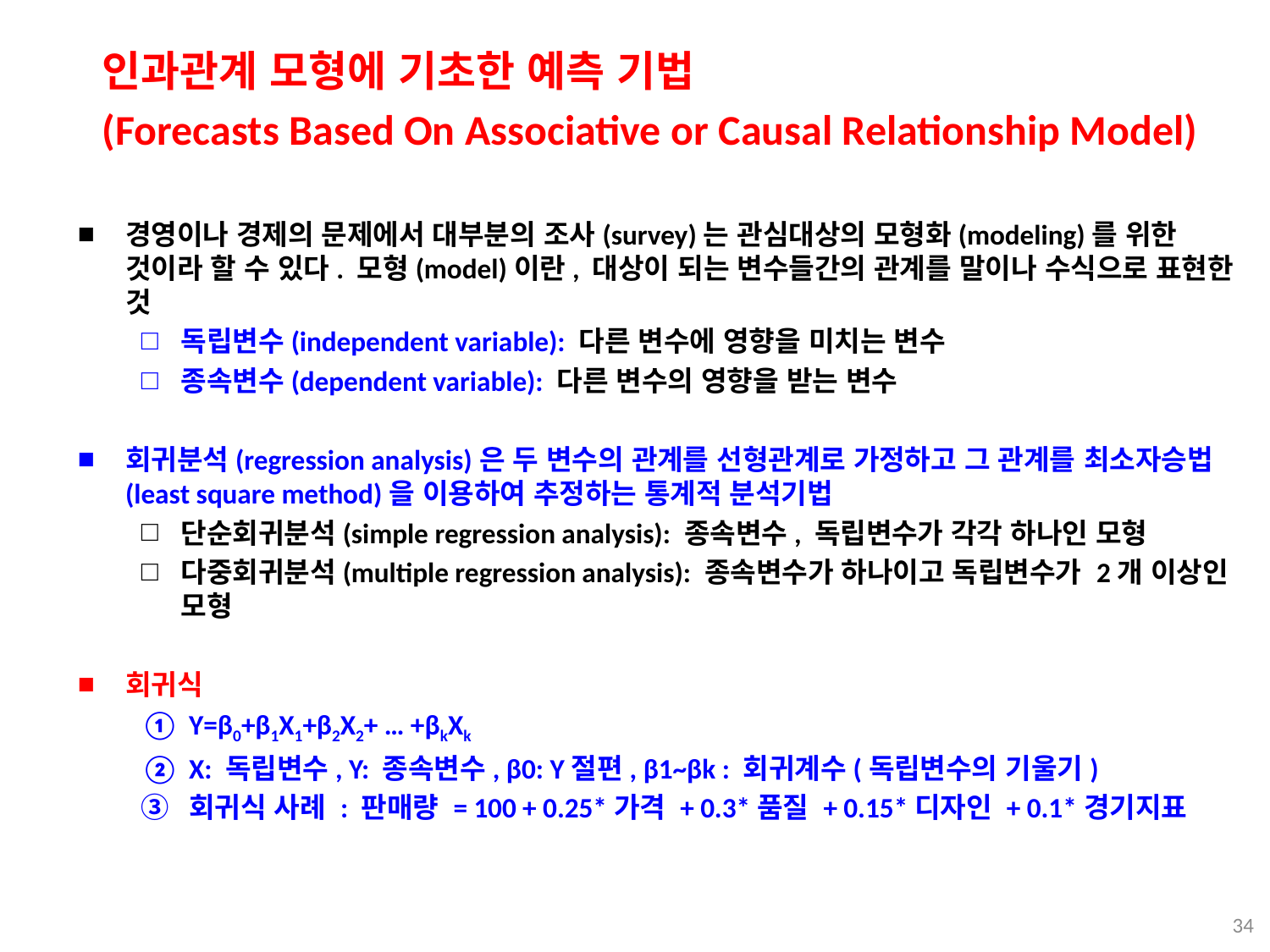

인과관계 모형에 기초한 예측 기법
(Forecasts Based On Associative or Causal Relationship Model)
경영이나 경제의 문제에서 대부분의 조사(survey)는 관심대상의 모형화(modeling)를 위한 것이라 할 수 있다. 모형(model)이란, 대상이 되는 변수들간의 관계를 말이나 수식으로 표현한 것
독립변수(independent variable): 다른 변수에 영향을 미치는 변수
종속변수(dependent variable): 다른 변수의 영향을 받는 변수

회귀분석(regression analysis)은 두 변수의 관계를 선형관계로 가정하고 그 관계를 최소자승법(least square method)을 이용하여 추정하는 통계적 분석기법
단순회귀분석(simple regression analysis): 종속변수, 독립변수가 각각 하나인 모형
다중회귀분석(multiple regression analysis): 종속변수가 하나이고 독립변수가 2개 이상인 모형

회귀식
Y=β0+β1X1+β2X2+ … +βkXk
X: 독립변수, Y: 종속변수, β0: Y절편, β1~βk : 회귀계수(독립변수의 기울기)
회귀식 사례 : 판매량 = 100 + 0.25*가격 + 0.3*품질 + 0.15*디자인 + 0.1*경기지표

34